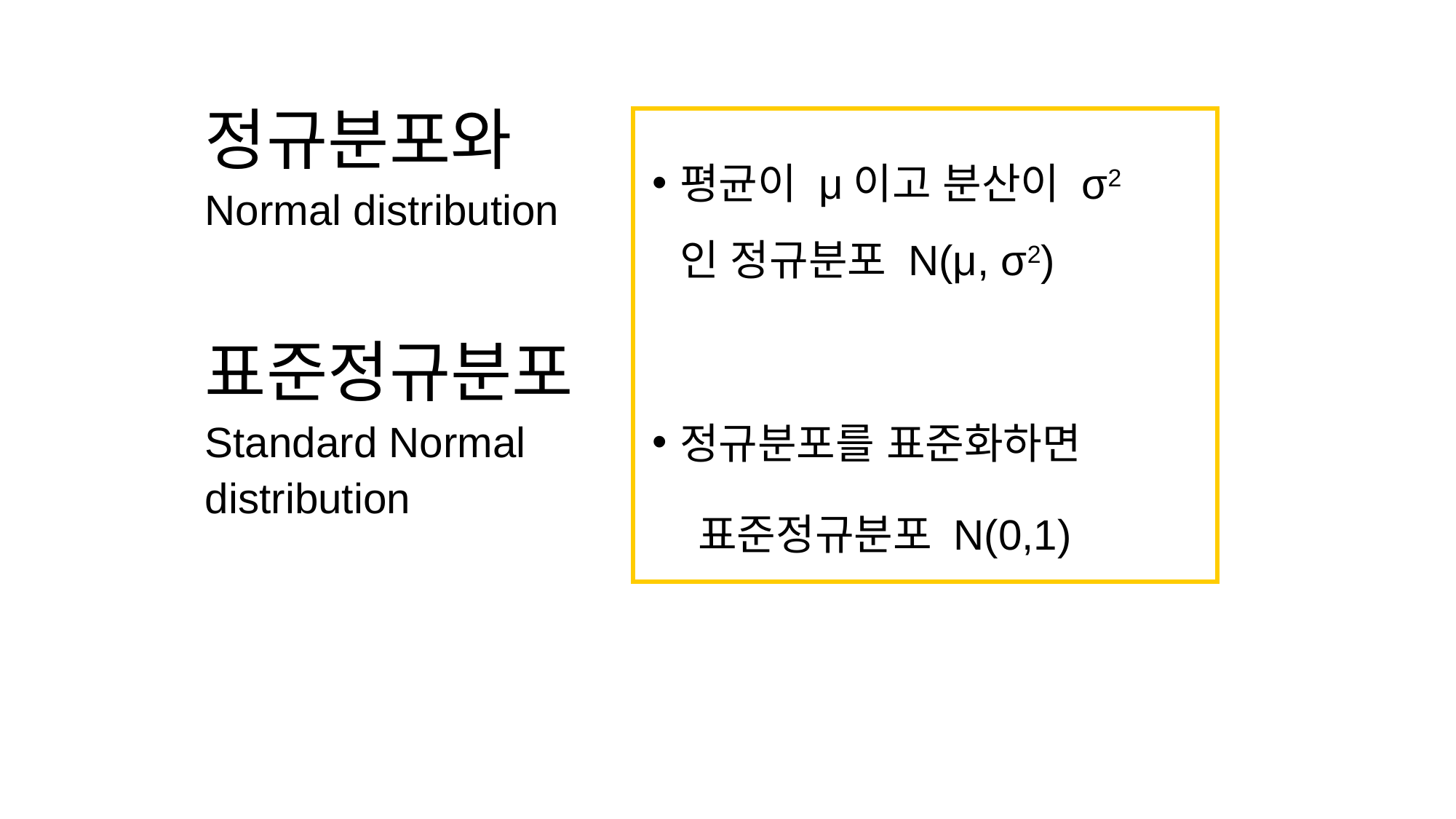

# 정규분포와 Normal distribution 표준정규분포 Standard Normal distribution

평균이 μ이고 분산이 σ2인 정규분포 N(μ, σ2)

정규분포를 표준화하면
   표준정규분포 N(0,1)